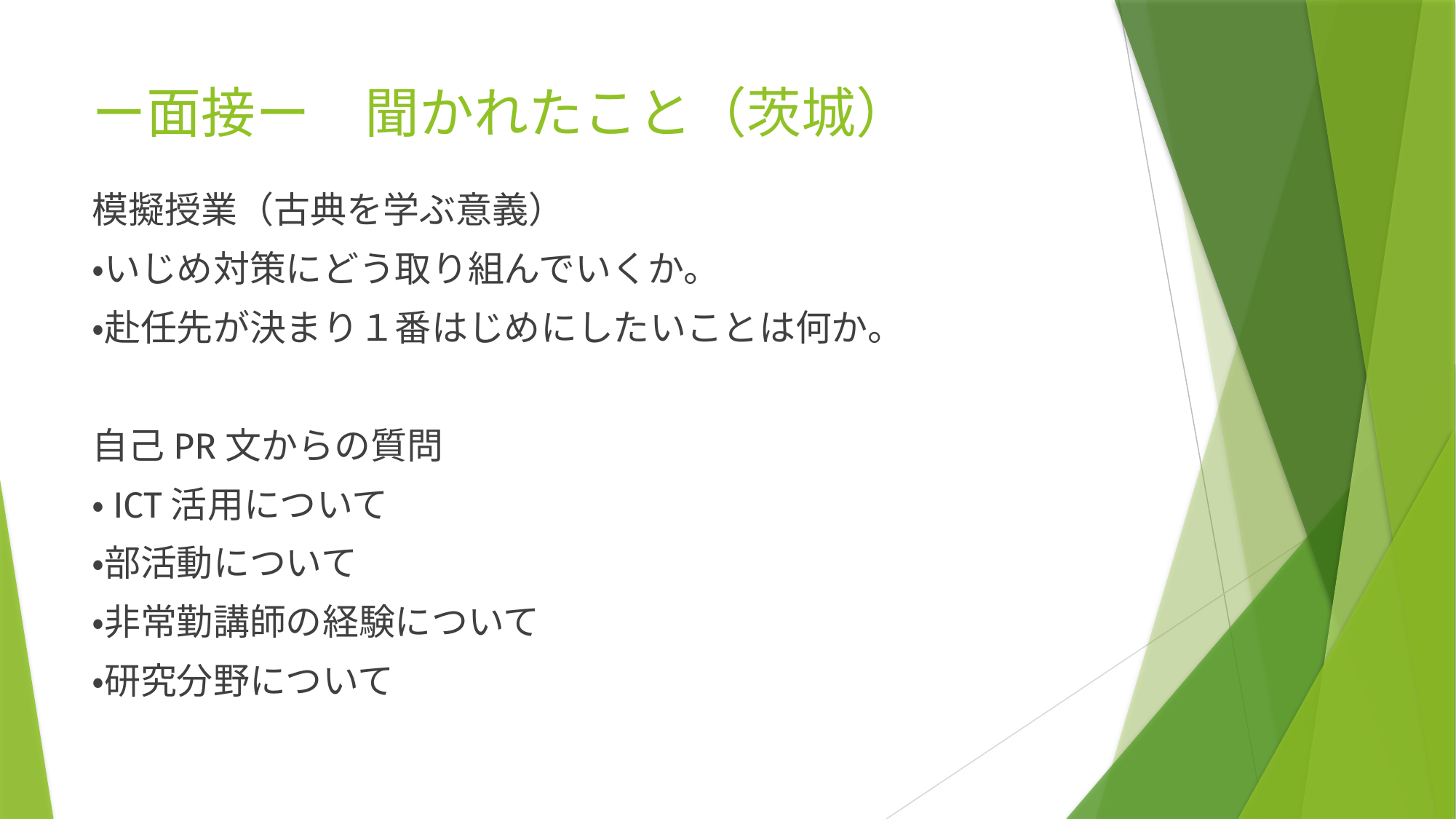

# ー面接ー　聞かれたこと（茨城）
模擬授業（古典を学ぶ意義）
・いじめ対策にどう取り組んでいくか。
・赴任先が決まり１番はじめにしたいことは何か。

自己PR文からの質問
・ICT活用について
・部活動について
・非常勤講師の経験について
・研究分野について